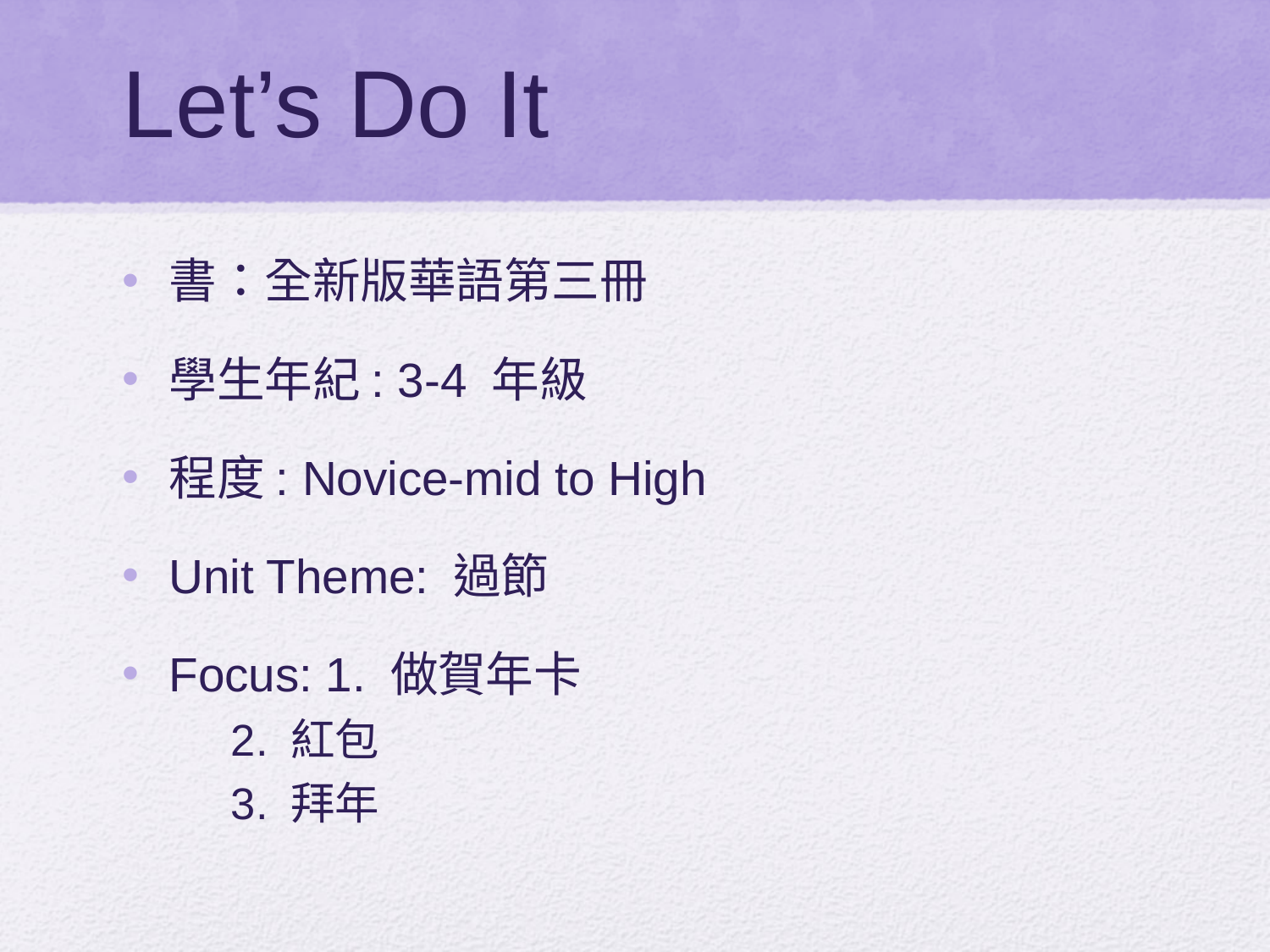

# Let’s Do It
書：全新版華語第三冊
學生年紀: 3-4 年級
程度: Novice-mid to High
Unit Theme: 過節
Focus: 1. 做賀年卡
	     2. 紅包
	     3. 拜年